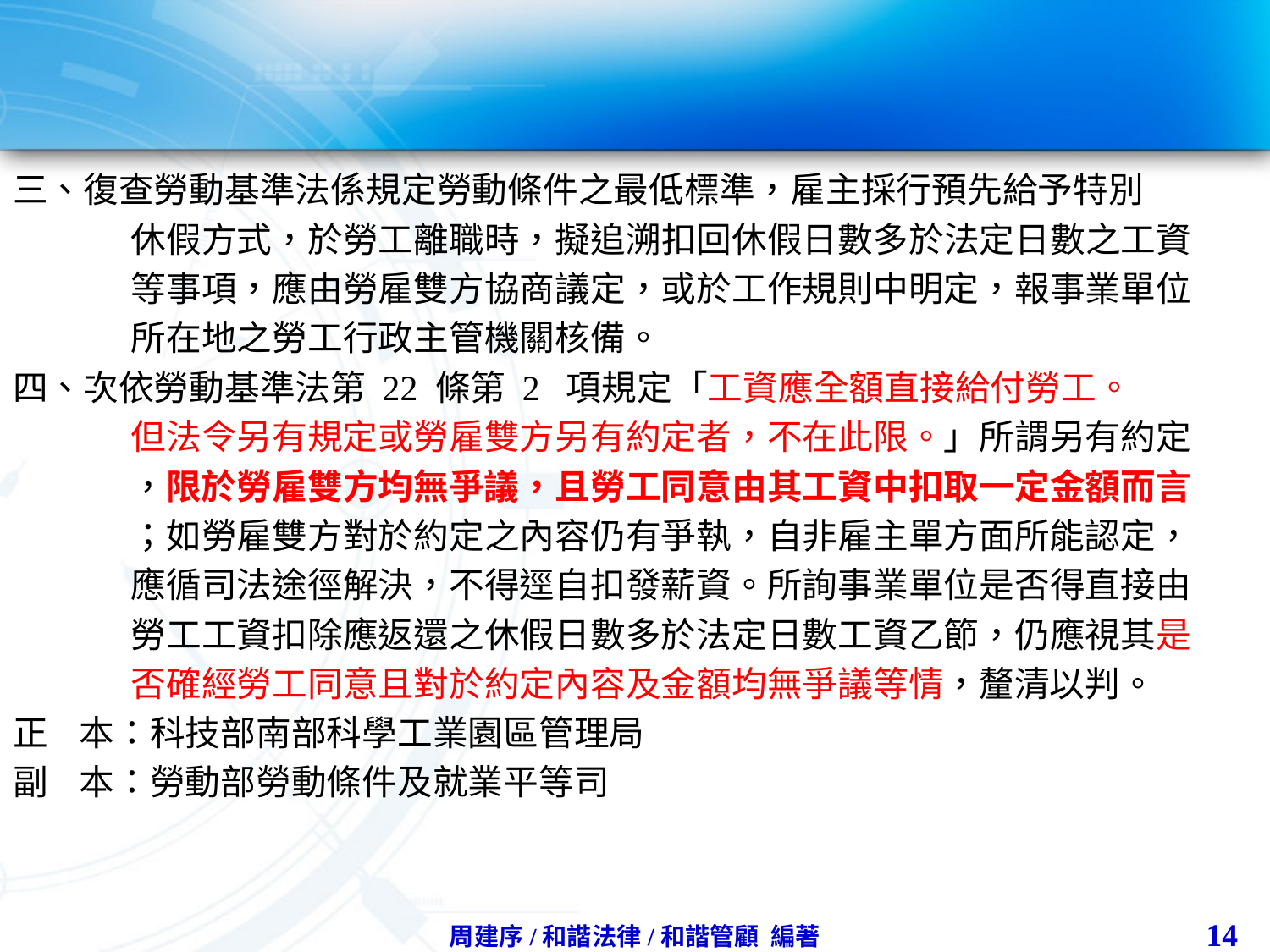

#
三、復查勞動基準法係規定勞動條件之最低標準，雇主採行預先給予特別
              休假方式，於勞工離職時，擬追溯扣回休假日數多於法定日數之工資
              等事項，應由勞雇雙方協商議定，或於工作規則中明定，報事業單位
              所在地之勞工行政主管機關核備。
四、次依勞動基準法第 22 條第 2  項規定「工資應全額直接給付勞工。
              但法令另有規定或勞雇雙方另有約定者，不在此限。」所謂另有約定
              ，限於勞雇雙方均無爭議，且勞工同意由其工資中扣取一定金額而言
              ；如勞雇雙方對於約定之內容仍有爭執，自非雇主單方面所能認定，
              應循司法途徑解決，不得逕自扣發薪資。所詢事業單位是否得直接由
              勞工工資扣除應返還之休假日數多於法定日數工資乙節，仍應視其是
              否確經勞工同意且對於約定內容及金額均無爭議等情，釐清以判。
正    本：科技部南部科學工業園區管理局
副    本：勞動部勞動條件及就業平等司

14
周建序/和諧法律/和諧管顧  編著